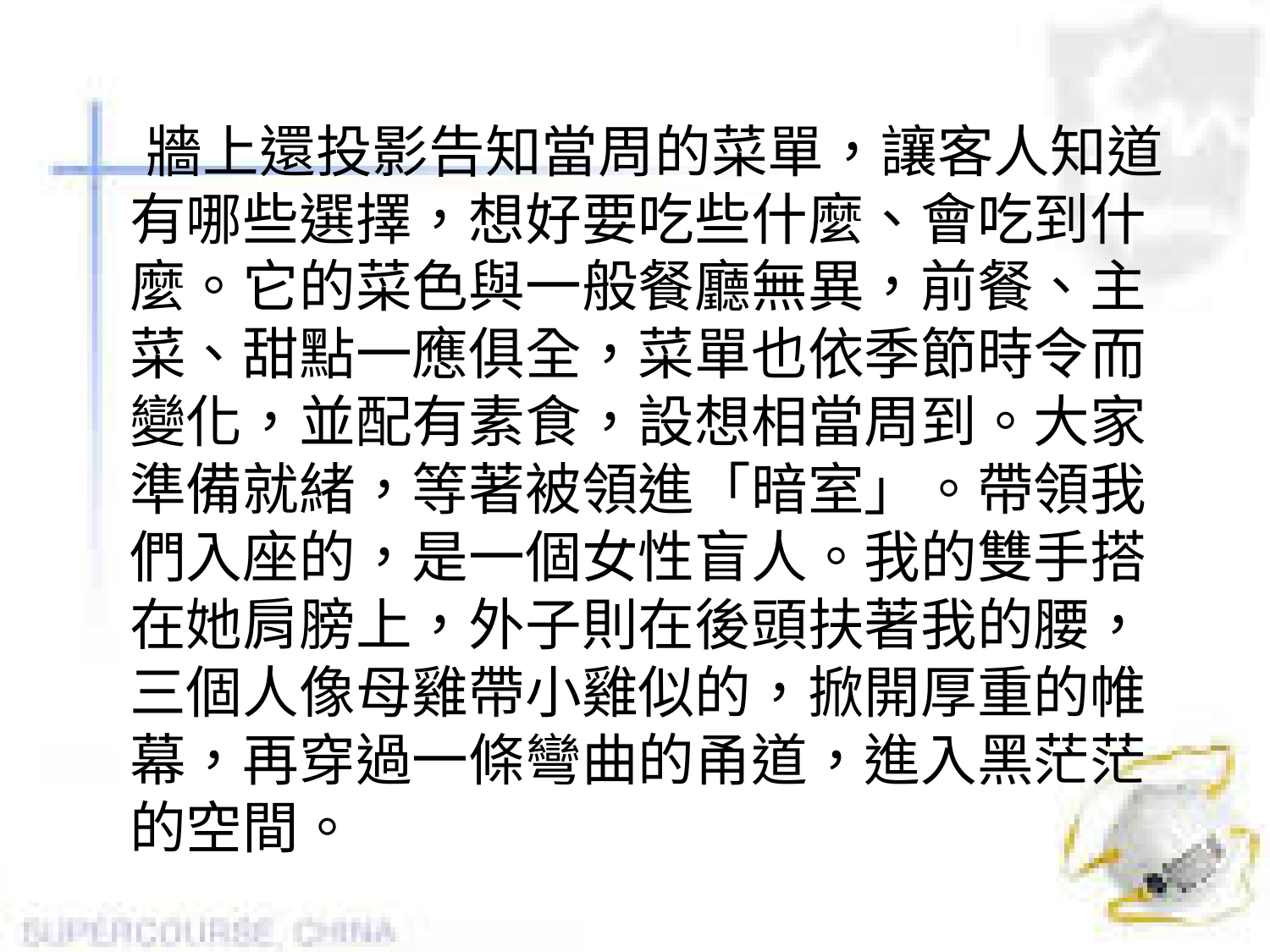

#
    牆上還投影告知當周的菜單，讓客人知道有哪些選擇，想好要吃些什麼、會吃到什麼。它的菜色與一般餐廳無異，前餐、主菜、甜點一應俱全，菜單也依季節時令而變化，並配有素食，設想相當周到。大家準備就緒，等著被領進「暗室」。帶領我們入座的，是一個女性盲人。我的雙手搭在她肩膀上，外子則在後頭扶著我的腰，三個人像母雞帶小雞似的，掀開厚重的帷幕，再穿過一條彎曲的甬道，進入黑茫茫的空間。